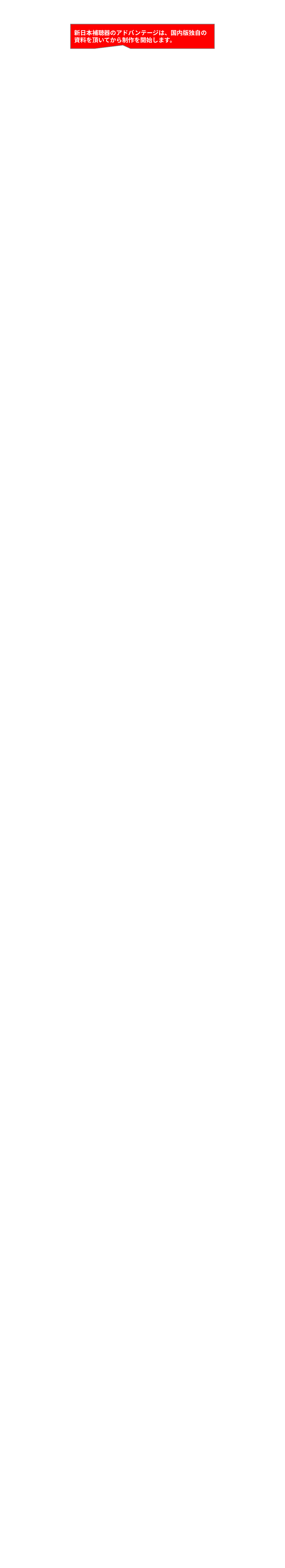

新日本補聴器のアドバンテージは、国内版独自の資料を頂いてから制作を開始します。